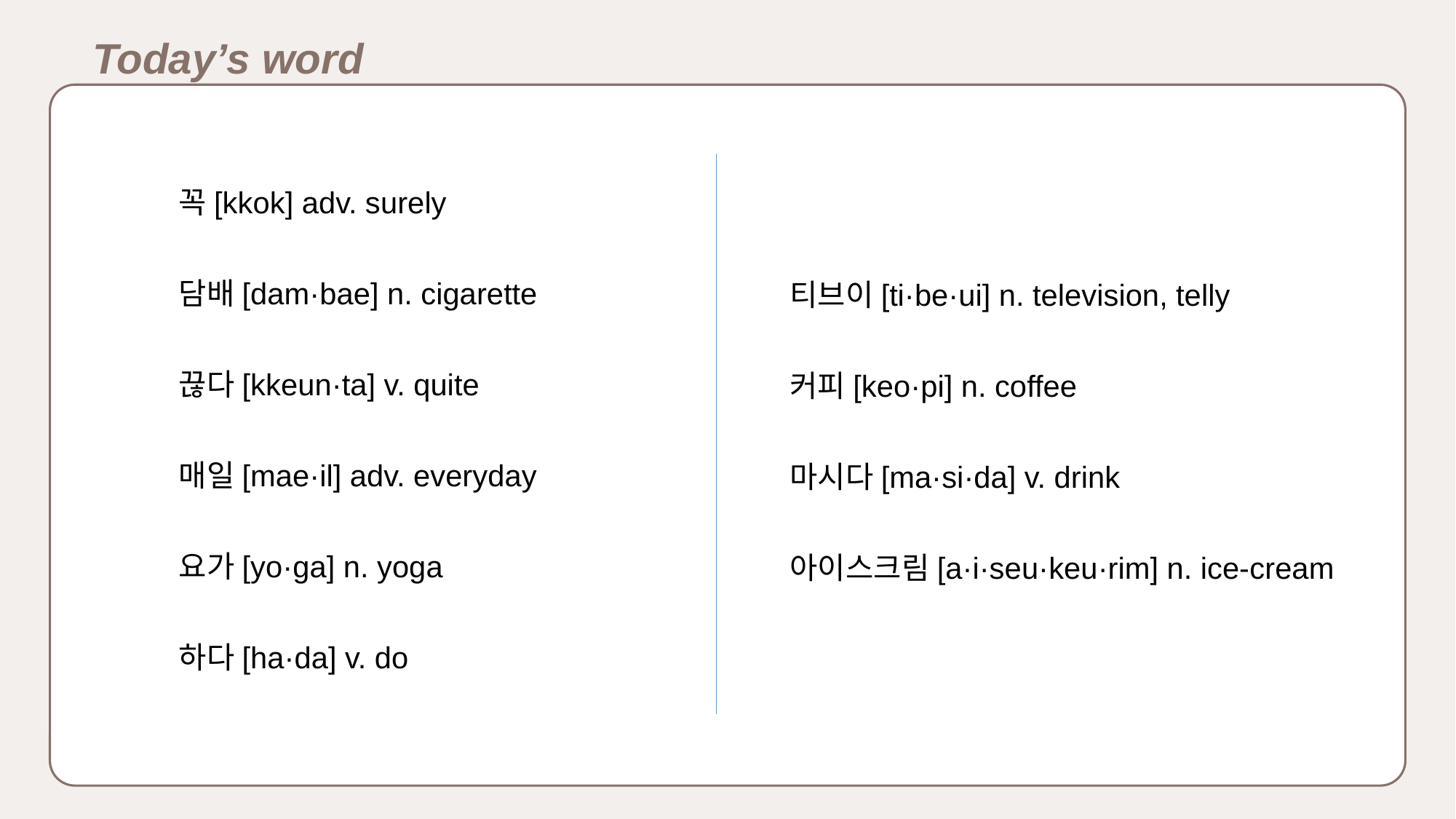

Today’s word

꼭[kkok] adv. surely
담배[dam·bae] n. cigarette
끊다[kkeun·ta] v. quite
매일[mae·il] adv. everyday
요가[yo·ga] n. yoga
하다[ha·da] v. do
티브이[ti·be·ui] n. television, telly
커피[keo·pi] n. coffee
마시다[ma·si·da] v. drink
아이스크림[a·i·seu·keu·rim] n. ice-cream